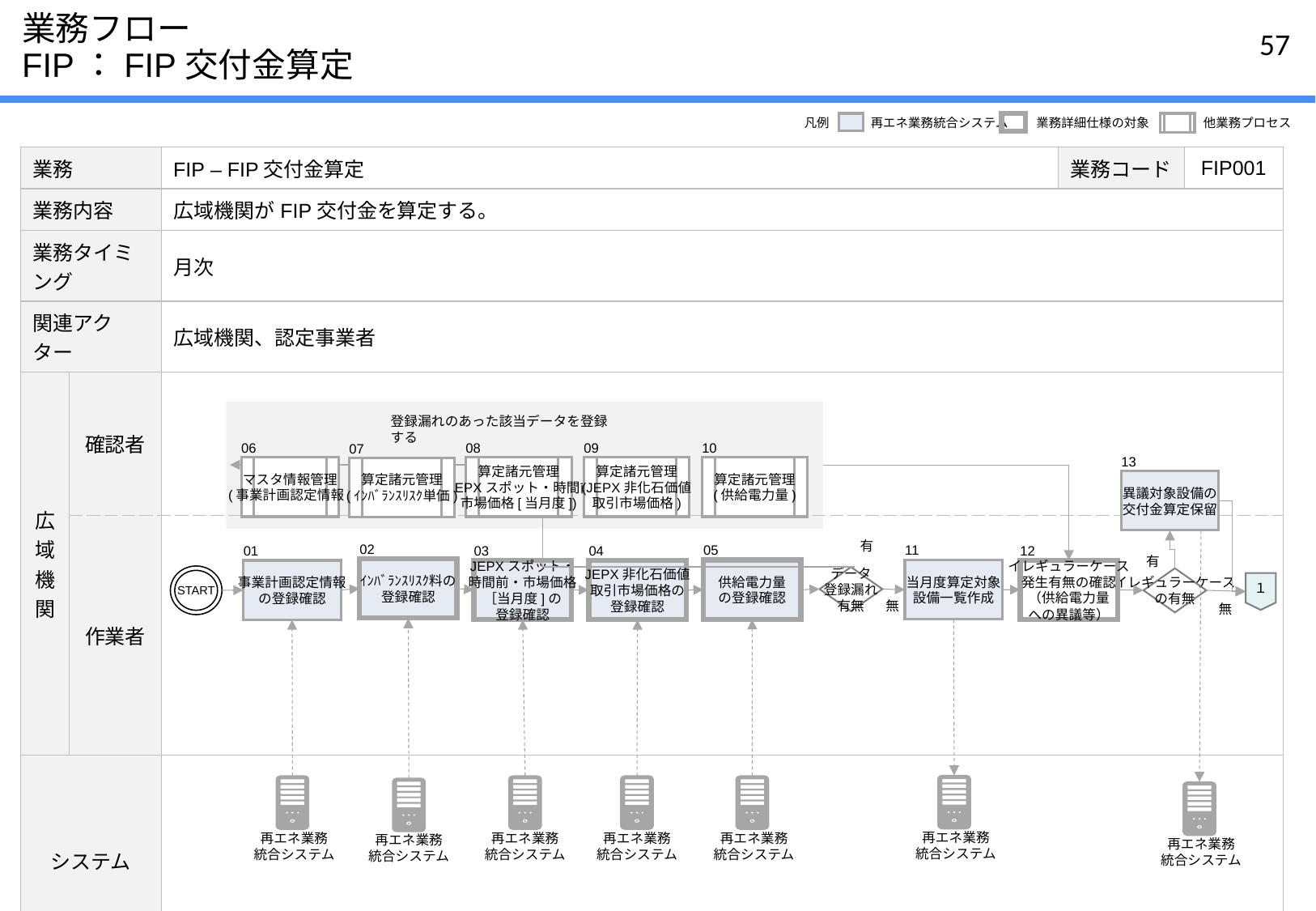

# 業務フロー FIP：FIP交付金算定
凡例
再エネ業務統合システム
業務詳細仕様の対象
他業務プロセス

| 業務 |  | FIP – FIP交付金算定 | 業務コード | FIP001 |
| --- | --- | --- | --- | --- |
| 業務内容 |  | 広域機関がFIP交付金を算定する。 |  |  |
| 業務タイミング |  | 月次 |  |  |
| 関連アクター |  | 広域機関、認定事業者 |  |  |
| 広域機関 | 確認者 |  |  |  |
|  | 作業者 |  |  |  |
| システム |  |  |  |  |

登録漏れのあった該当データを登録する
06
マスタ情報管理
(事業計画認定情報)
08
算定諸元管理
(JEPXスポット・時間前
市場価格[当月度])
09
算定諸元管理
(JEPX非化石価値
取引市場価格)
10
算定諸元管理
(供給電力量)
07
算定諸元管理
(ｲﾝﾊﾞﾗﾝｽﾘｽｸ単価)
13
異議対象設備の
交付金算定保留
有
02
ｲﾝﾊﾞﾗﾝｽﾘｽｸ料の
登録確認
05
供給電力量
の登録確認
11
当月度算定対象
設備一覧作成
12
イレギュラーケース
発生有無の確認
（供給電力量
への異議等）
01
事業計画認定情報
の登録確認
03
JEPXスポット・
時間前・市場価格
［当月度]の
登録確認
04
JEPX非化石価値
取引市場価格の
登録確認
有
START
データ
登録漏れ
有無
イレギュラーケース
の有無
１
無
無

再エネ業務
統合システム
再エネ業務
統合システム
再エネ業務
統合システム
再エネ業務
統合システム
再エネ業務
統合システム
再エネ業務
統合システム
再エネ業務
統合システム